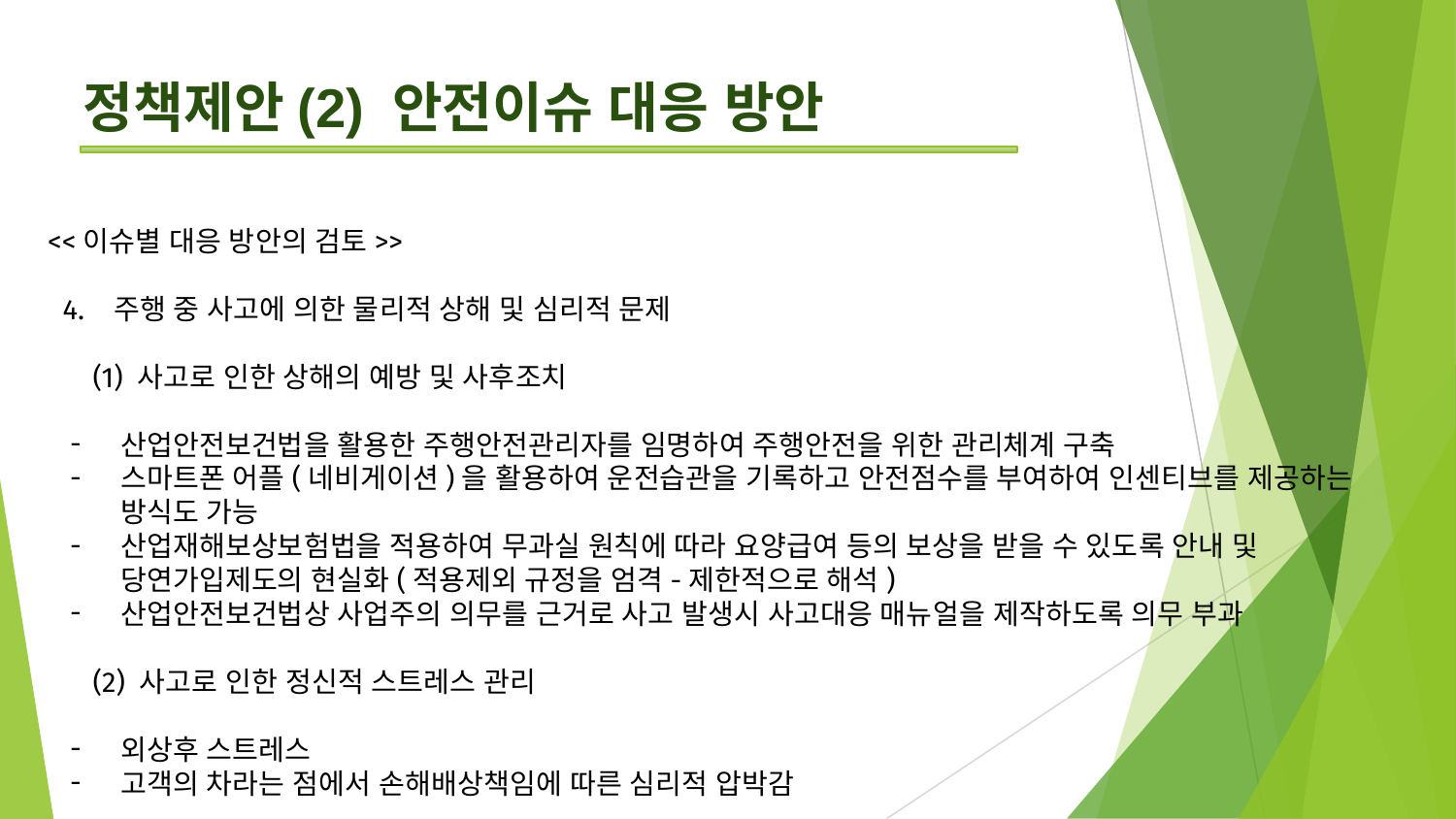

# 정책제안(2) 안전이슈 대응 방안

<<이슈별 대응 방안의 검토>>

  4.   주행 중 사고에 의한 물리적 상해 및 심리적 문제
      (1) 사고로 인한 상해의 예방 및 사후조치

산업안전보건법을 활용한 주행안전관리자를 임명하여 주행안전을 위한 관리체계 구축
스마트폰 어플(네비게이션)을 활용하여 운전습관을 기록하고 안전점수를 부여하여 인센티브를 제공하는 방식도 가능
산업재해보상보험법을 적용하여 무과실 원칙에 따라 요양급여 등의 보상을 받을 수 있도록 안내 및 당연가입제도의 현실화(적용제외 규정을 엄격-제한적으로 해석)
산업안전보건법상 사업주의 의무를 근거로 사고 발생시 사고대응 매뉴얼을 제작하도록 의무 부과

      (2) 사고로 인한 정신적 스트레스 관리

외상후 스트레스
고객의 차라는 점에서 손해배상책임에 따른 심리적 압박감